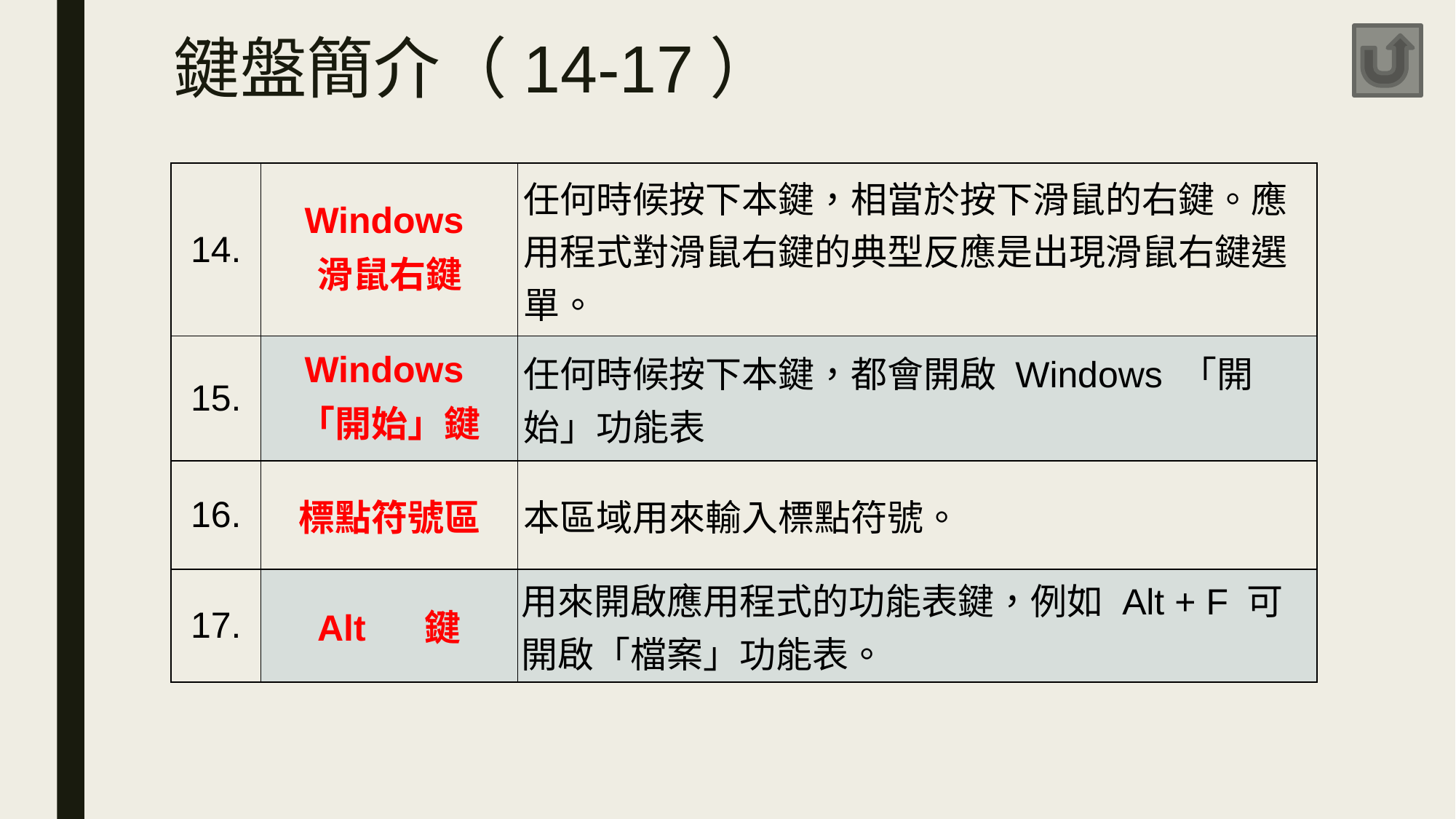

# 鍵盤簡介（14-17）
| 14. | Windows 滑鼠右鍵 | 任何時候按下本鍵，相當於按下滑鼠的右鍵。應用程式對滑鼠右鍵的典型反應是出現滑鼠右鍵選單。 |
| --- | --- | --- |
| 15. | Windows 「開始」鍵 | 任何時候按下本鍵，都會開啟 Windows 「開始」功能表 |
| 16. | 標點符號區 | 本區域用來輸入標點符號。 |
| 17. | Alt 鍵 | 用來開啟應用程式的功能表鍵，例如 Alt + F 可開啟「檔案」功能表。 |